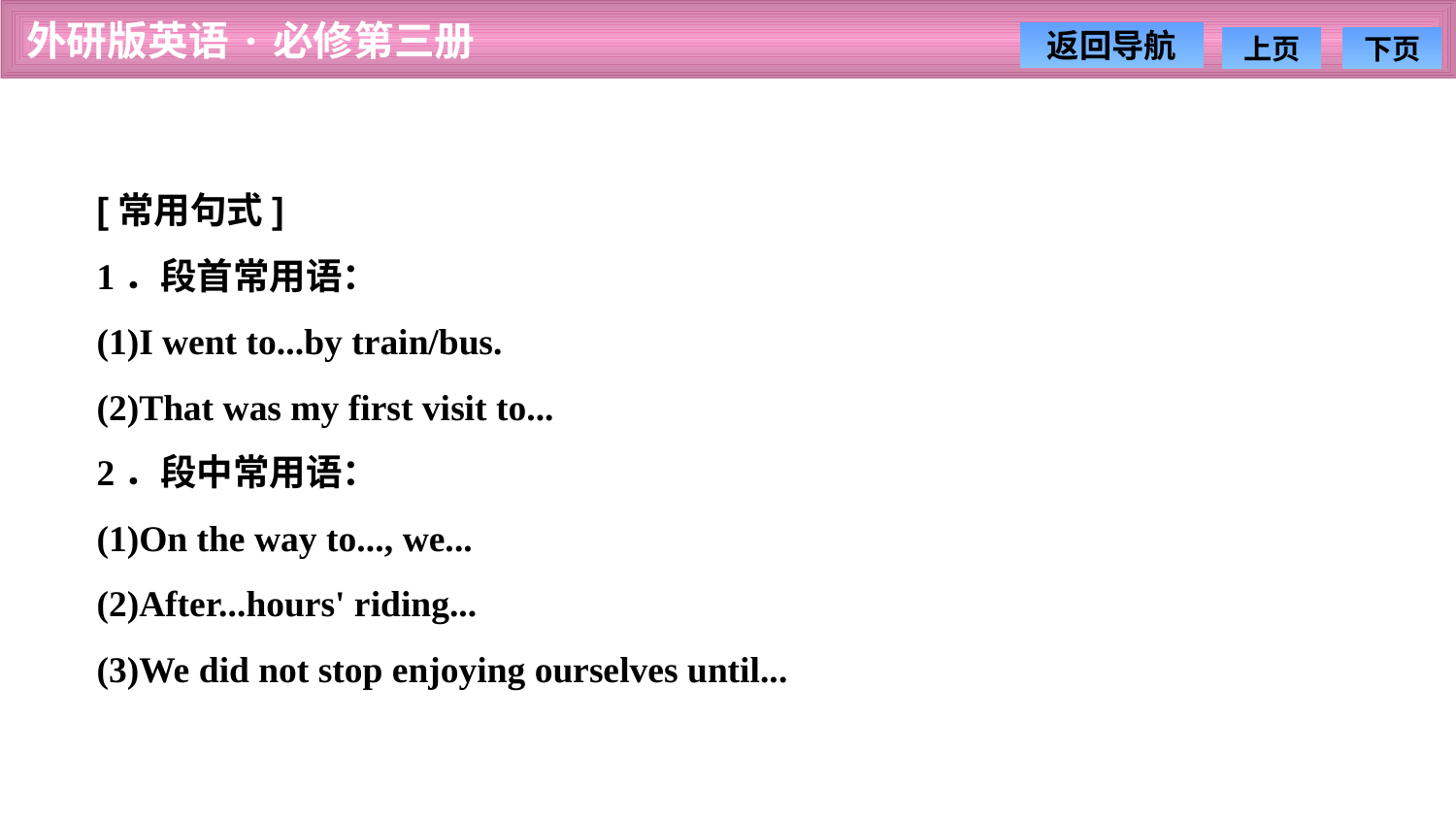

[常用句式]
1．段首常用语：
(1)I went to...by train/bus.
(2)That was my first visit to...
2．段中常用语：
(1)On the way to..., we...
(2)After...hours' riding...
(3)We did not stop enjoying ourselves until...